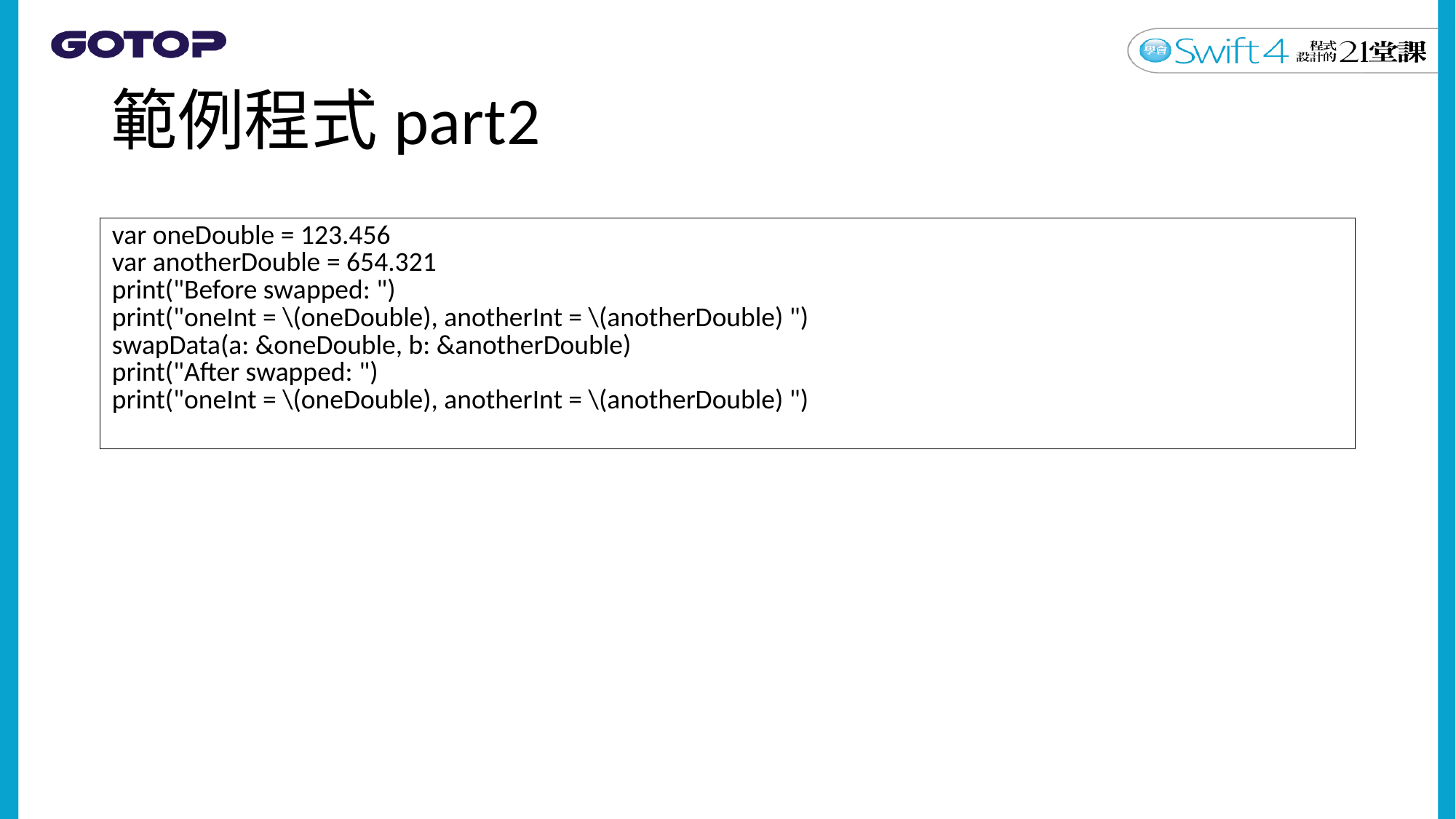

# 範例程式part2
| var oneDouble = 123.456 var anotherDouble = 654.321 print("Before swapped: ") print("oneInt = \(oneDouble), anotherInt = \(anotherDouble) ") swapData(a: &oneDouble, b: &anotherDouble) print("After swapped: ") print("oneInt = \(oneDouble), anotherInt = \(anotherDouble) ") |
| --- |